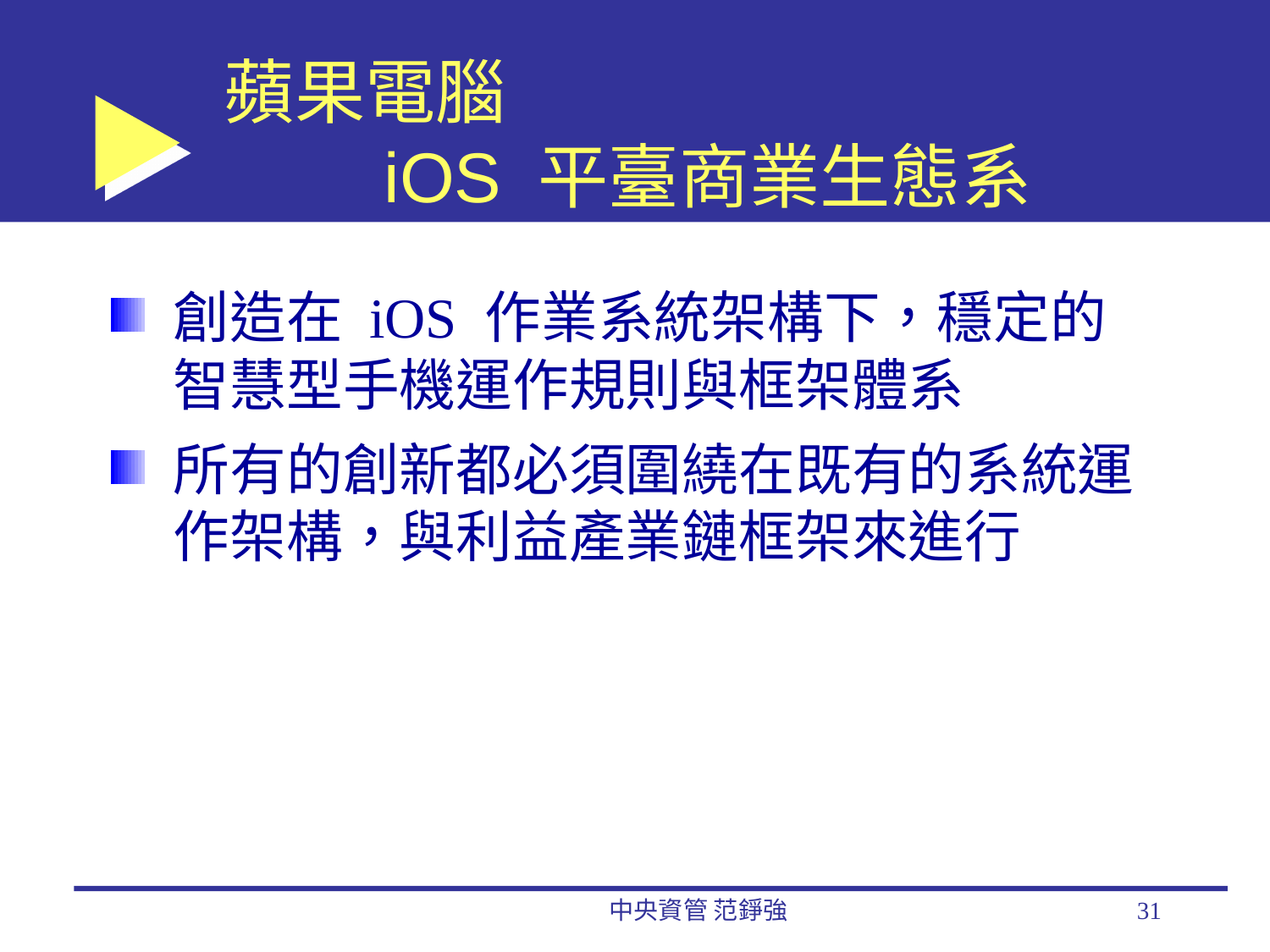

# 蘋果電腦 iOS 平臺商業生態系
創造在 iOS 作業系統架構下，穩定的智慧型手機運作規則與框架體系
所有的創新都必須圍繞在既有的系統運作架構，與利益產業鏈框架來進行
中央資管 范錚強
31